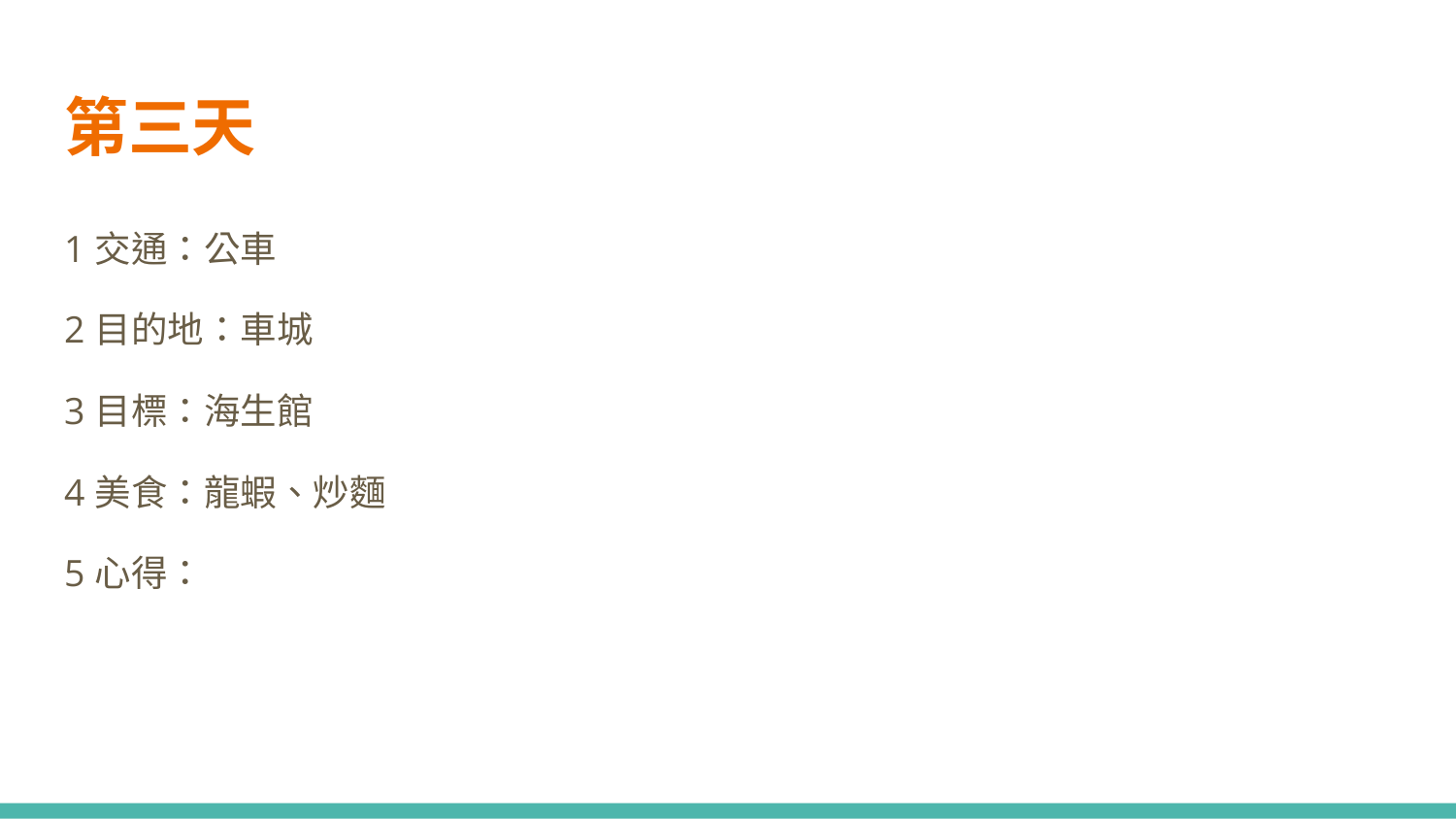

# 第三天
1交通：公車
2目的地：車城
3目標：海生館
4美食：龍蝦、炒麵
5心得：